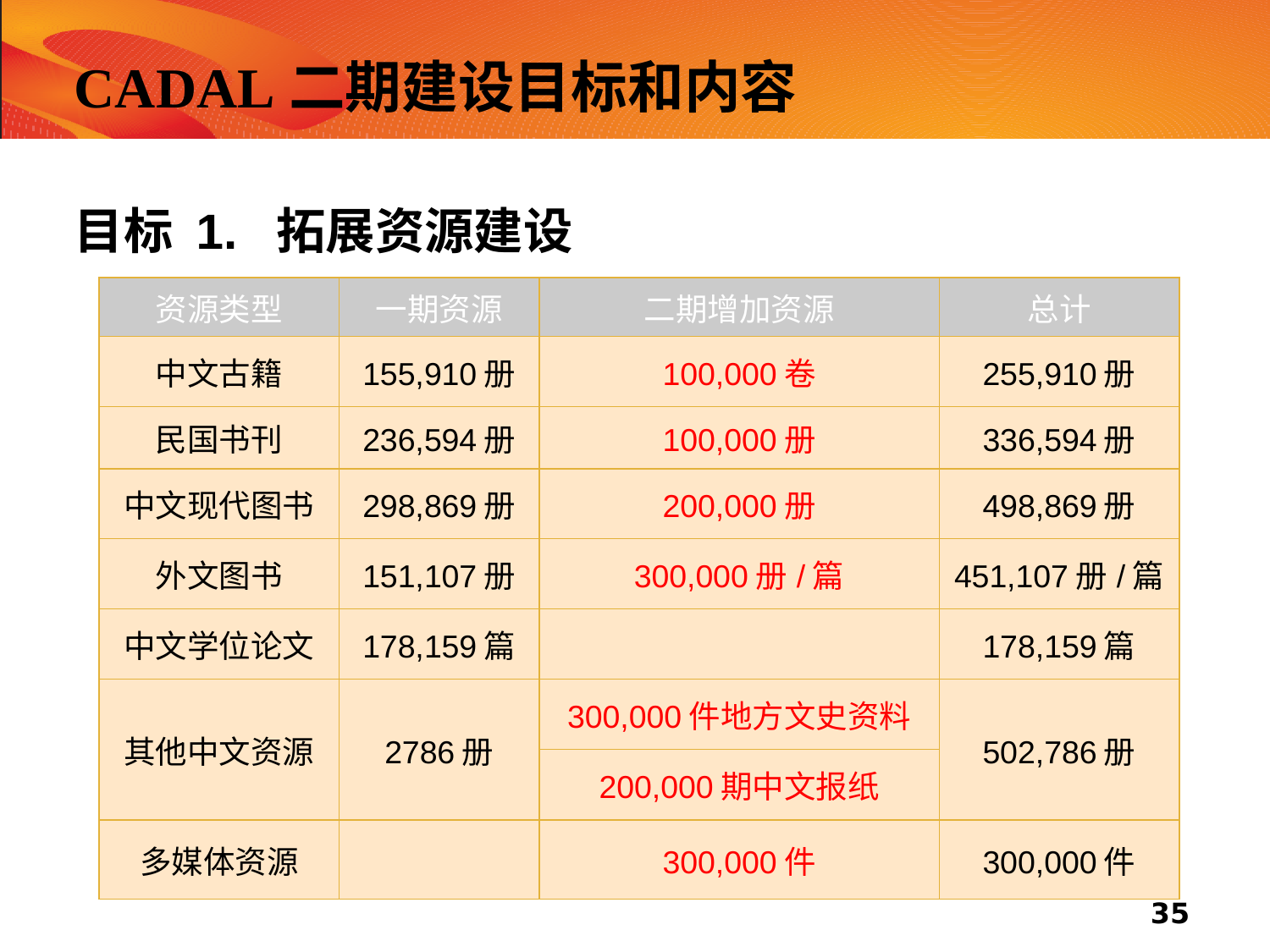

# CADAL二期建设目标和内容
目标 1.  拓展资源建设
| 资源类型 | 一期资源 | 二期增加资源 | 总计 |
| --- | --- | --- | --- |
| 中文古籍 | 155,910册 | 100,000卷 | 255,910册 |
| 民国书刊 | 236,594册 | 100,000册 | 336,594册 |
| 中文现代图书 | 298,869册 | 200,000册 | 498,869册 |
| 外文图书 | 151,107册 | 300,000册/篇 | 451,107册/篇 |
| 中文学位论文 | 178,159篇 |  | 178,159篇 |
| 其他中文资源 | 2786册 | 300,000件地方文史资料 | 502,786册 |
|  |  | 200,000期中文报纸 |  |
| 多媒体资源 |  | 300,000件 | 300,000件 |